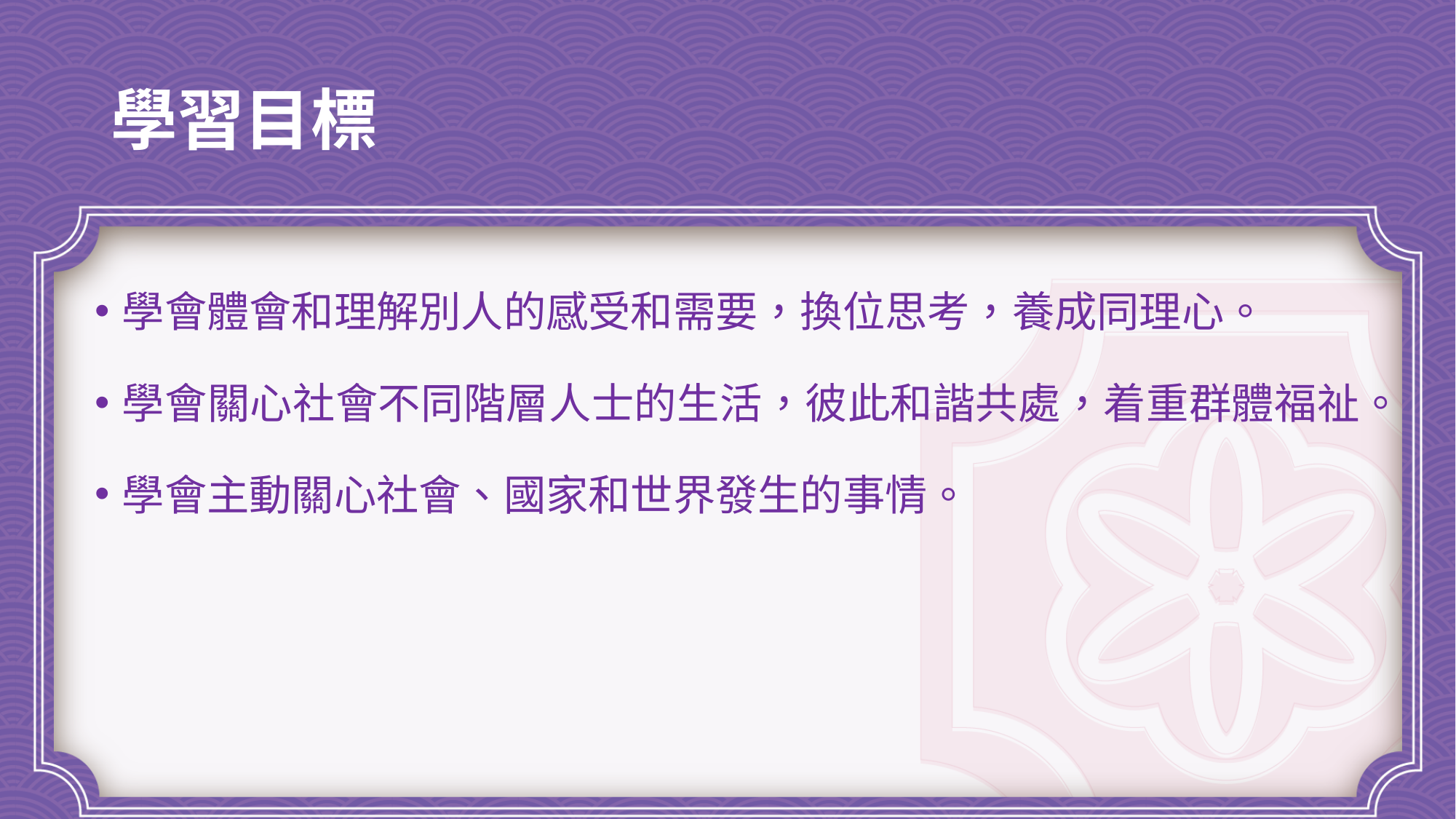

# 學習目標
學會體會和理解別人的感受和需要，換位思考，養成同理心。
學會關心社會不同階層人士的生活，彼此和諧共處，着重群體福祉。
學會主動關心社會、國家和世界發生的事情。